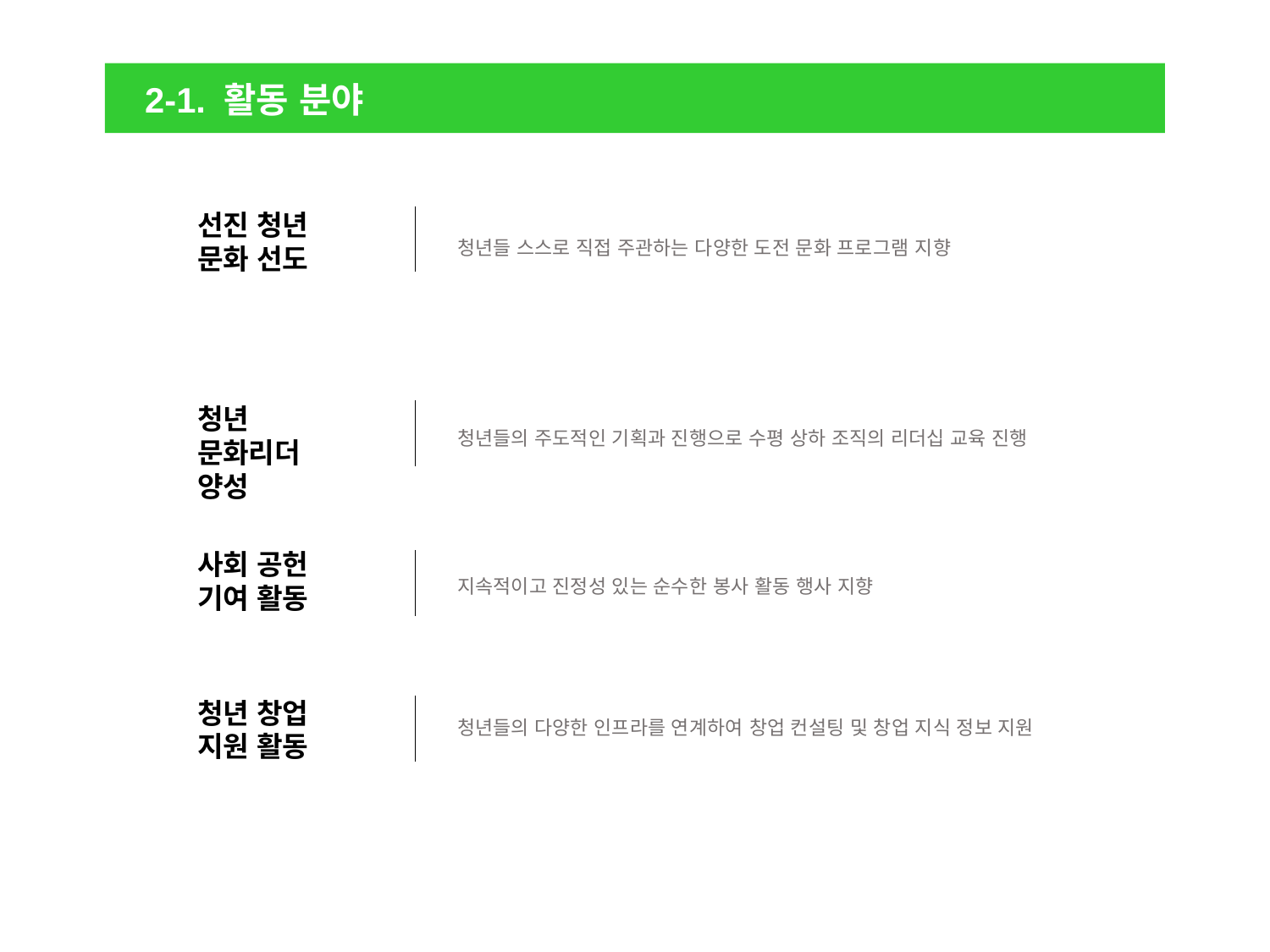

2-1. 활동 분야
선진 청년 문화 선도
청년들 스스로 직접 주관하는 다양한 도전 문화 프로그램 지향
청년 문화리더 양성
청년들의 주도적인 기획과 진행으로 수평 상하 조직의 리더십 교육 진행
사회 공헌 기여 활동
지속적이고 진정성 있는 순수한 봉사 활동 행사 지향
청년 창업
지원 활동
청년들의 다양한 인프라를 연계하여 창업 컨설팅 및 창업 지식 정보 지원